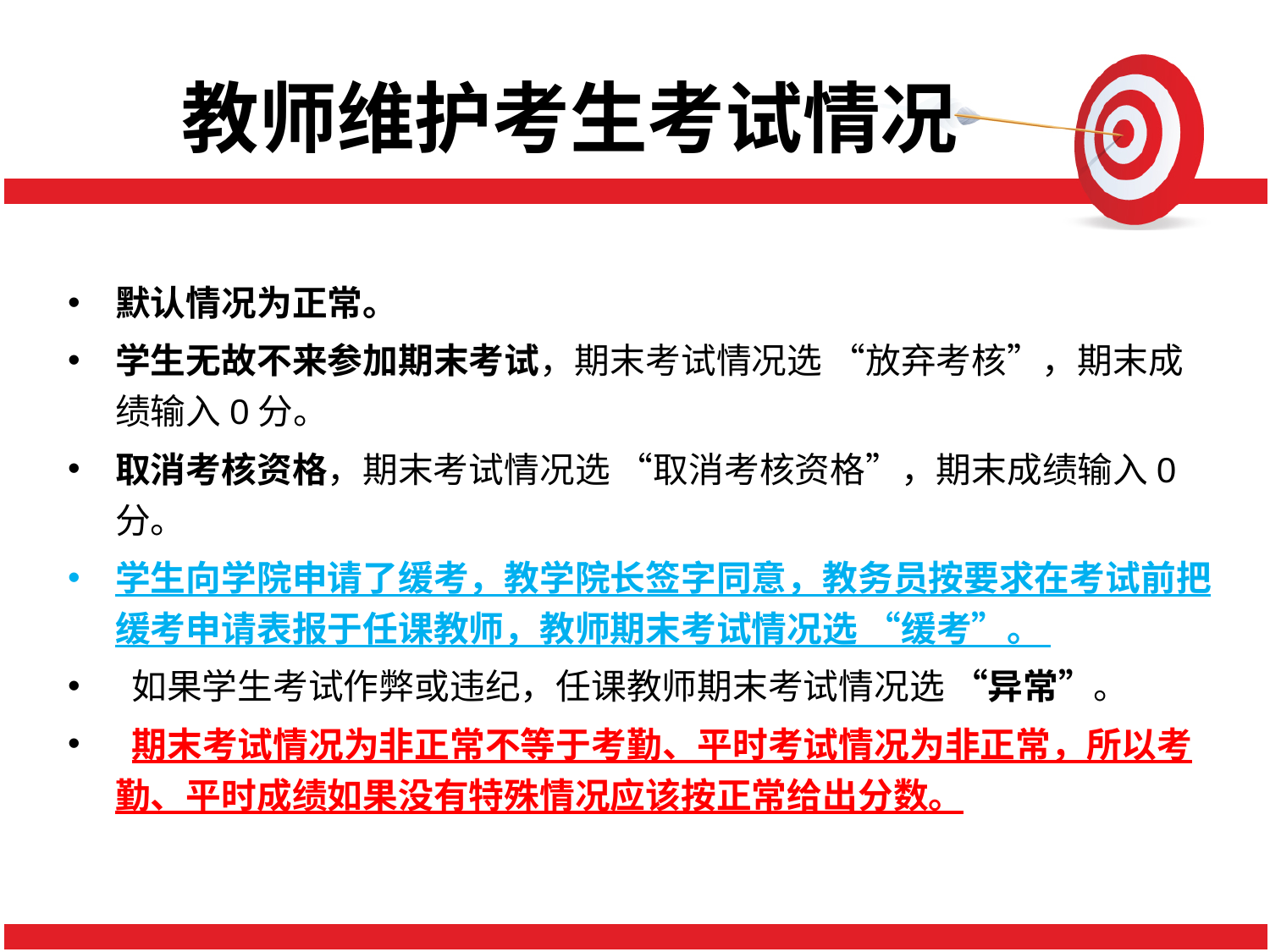

# 教师维护考生考试情况
默认情况为正常。
学生无故不来参加期末考试，期末考试情况选 “放弃考核”，期末成绩输入0分。
取消考核资格，期末考试情况选 “取消考核资格”，期末成绩输入0分。
学生向学院申请了缓考，教学院长签字同意，教务员按要求在考试前把缓考申请表报于任课教师，教师期末考试情况选 “缓考”。
 如果学生考试作弊或违纪，任课教师期末考试情况选 “异常”。
 期末考试情况为非正常不等于考勤、平时考试情况为非正常，所以考勤、平时成绩如果没有特殊情况应该按正常给出分数。